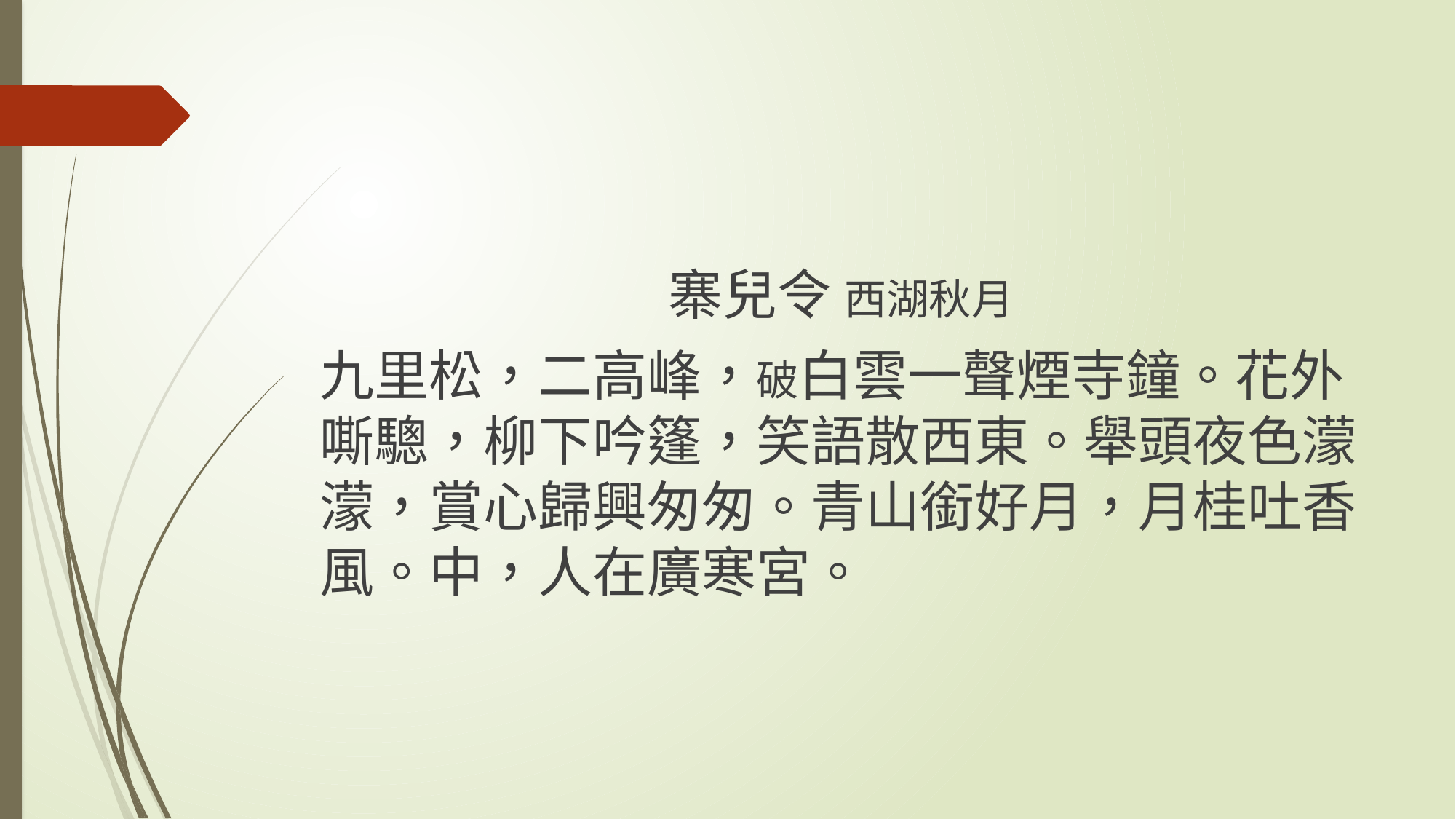

#
寨兒令 西湖秋月
九里松，二高峰，破白雲一聲煙寺鐘。花外嘶驄，柳下吟篷，笑語散西東。舉頭夜色濛濛，賞心歸興匆匆。青山銜好月，月桂吐香風。中，人在廣寒宮。